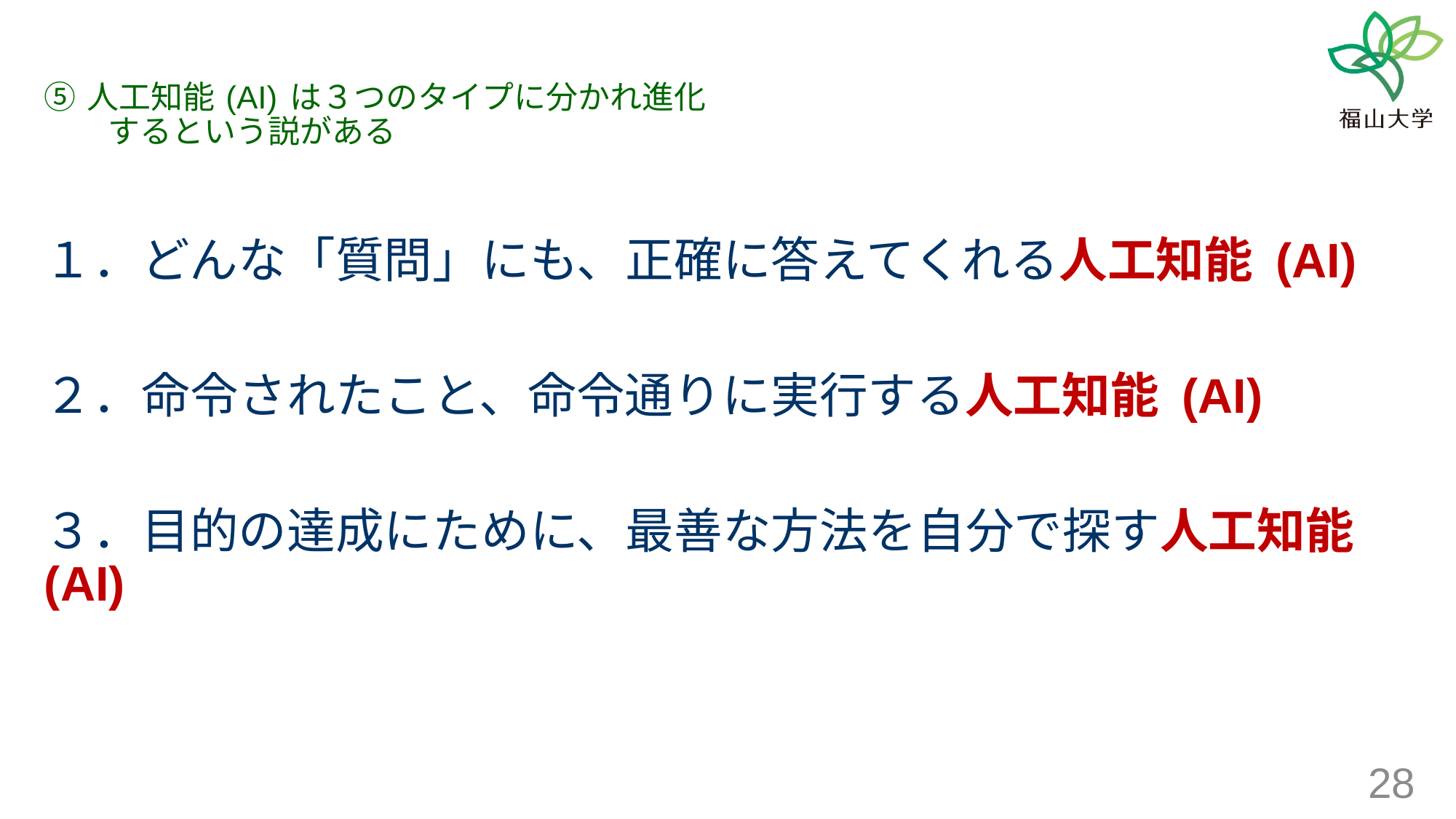

# ⑤ 人工知能 (AI) は３つのタイプに分かれ進化 　　するという説がある
１．どんな「質問」にも、正確に答えてくれる人工知能 (AI)

２．命令されたこと、命令通りに実行する人工知能 (AI)

３．目的の達成にために、最善な方法を自分で探す人工知能 (AI)
28